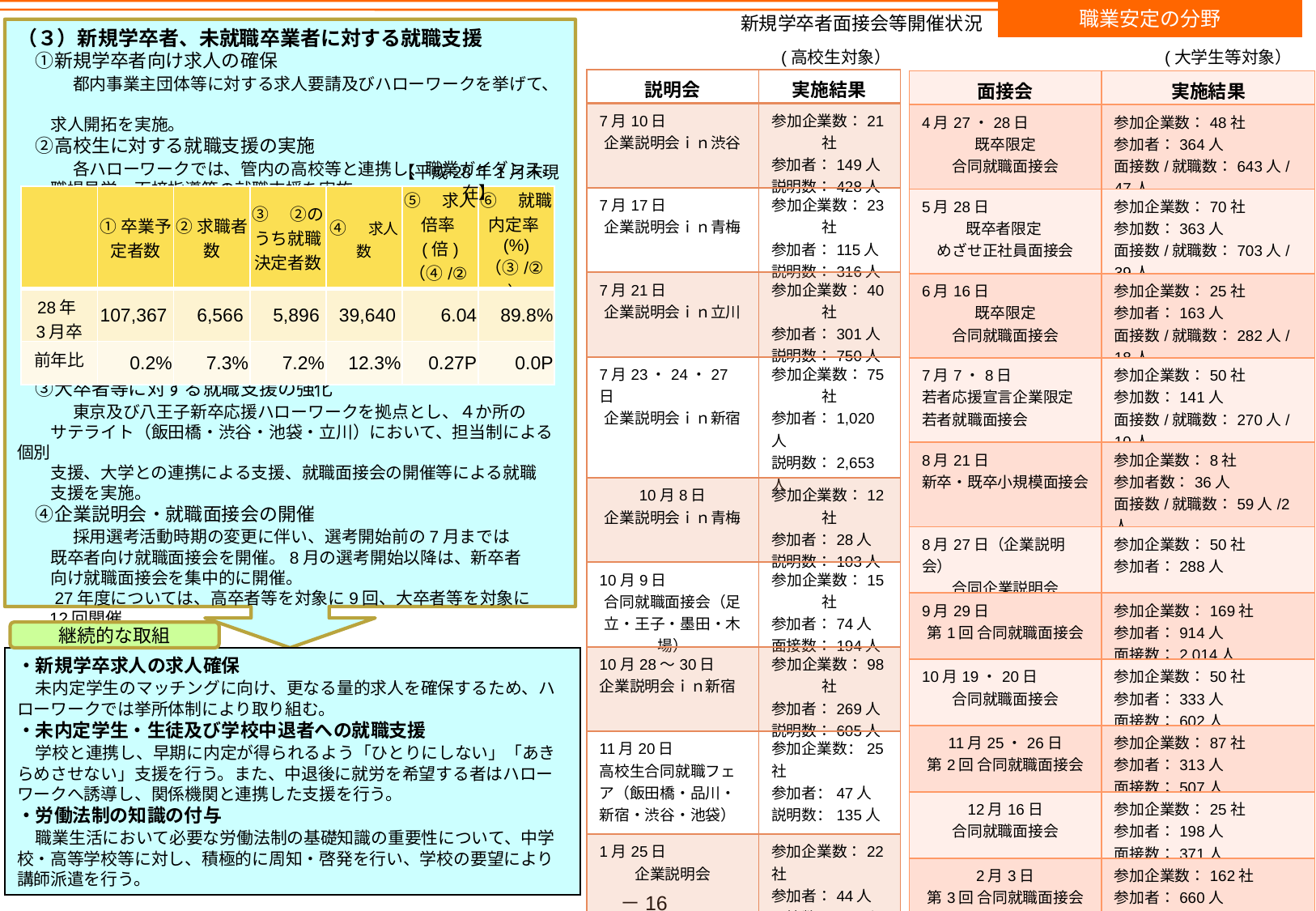

職業安定の分野

新規学卒者面接会等開催状況
（３）新規学卒者、未就職卒業者に対する就職支援
　①新規学卒者向け求人の確保
　　　都内事業主団体等に対する求人要請及びハローワークを挙げて、
　　求人開拓を実施。
　②高校生に対する就職支援の実施
　　　各ハローワークでは、管内の高校等と連携し、職業ガイダンス、
　　職場見学、面接指導等の就職支援を実施。

　③大卒者等に対する就職支援の強化
　　　東京及び八王子新卒応援ハローワークを拠点とし、４か所の
　　サテライト（飯田橋・渋谷・池袋・立川）において、担当制による個別
　　支援、大学との連携による支援、就職面接会の開催等による就職
　　支援を実施。
　④企業説明会・就職面接会の開催
　　　採用選考活動時期の変更に伴い、選考開始前の7月までは
　　既卒者向け就職面接会を開催。8月の選考開始以降は、新卒者
　　向け就職面接会を集中的に開催。
　　27年度については、高卒者等を対象に9回、大卒者等を対象に
   　12回開催。

(高校生対象）
(大学生等対象）
| 説明会 | 実施結果 |
| --- | --- |
| 7月10日 企業説明会ｉｎ渋谷 | 参加企業数：21社 参加者：149人 説明数：428人 |
| 7月17日 企業説明会ｉｎ青梅 | 参加企業数：23社 参加者：115人 説明数：316人 |
| 7月21日 企業説明会ｉｎ立川 | 参加企業数：40社 参加者：301人 説明数：750人 |
| 7月23・24・27日 企業説明会ｉｎ新宿 | 参加企業数：75社 参加者：1,020人 説明数：2,653人 |
| 10月8日 企業説明会ｉｎ青梅 | 参加企業数：12社 参加者：28人 説明数：103人 |
| 10月9日 合同就職面接会（足立・王子・墨田・木場） | 参加企業数：15社 参加者：74人 面接数：194人 |
| 10月28～30日 企業説明会ｉｎ新宿 | 参加企業数：98社 参加者：269人 説明数：605人 |
| 11月20日 高校生合同就職フェア（飯田橋・品川・新宿・渋谷・池袋） | 参加企業数：25社 参加者：47人 説明数：135人 |
| 1月25日 企業説明会 | 参加企業数：22社 参加者：44人 面接数：136人 |
| 面接会 | 実施結果 |
| --- | --- |
| 4月27・28日 既卒限定 合同就職面接会 | 参加企業数：48社 参加者：364人 面接数/就職数：643人/47人 |
| 5月28日 既卒者限定 めざせ正社員面接会 | 参加企業数：70社 参加数：363人 面接数/就職数：703人/39人 |
| 6月16日 既卒限定 合同就職面接会 | 参加企業数：25社 参加者：163人 面接数/就職数：282人/18人 |
| 7月7・8日 若者応援宣言企業限定 若者就職面接会 | 参加企業数：50社 参加数：141人 面接数/就職数：270人/10人 |
| 8月21日 新卒・既卒小規模面接会 | 参加企業数：8社 参加者数：36人 面接数/就職数：59人/2人 |
| 8月27日（企業説明会） 合同企業説明会 | 参加企業数：50社 参加者：288人 |
| 9月29日 第1回 合同就職面接会 | 参加企業数：169社 参加者：914人 面接数：2,014人 |
| 10月19・20日 合同就職面接会 | 参加企業数：50社 参加者：333人 面接数：602人 |
| 11月25・26日 第2回 合同就職面接会 | 参加企業数：87社 参加者：313人 面接数：507人 |
| 12月16日 合同就職面接会 | 参加企業数：25社 参加者：198人 面接数：371人 |
| 2月3日 第3回 合同就職面接会 | 参加企業数：162社 参加者：660人 面接数：1,404人 |
| 2月24・25日 まだ間に合う４月入社！　　面接会 | 参加企業数：197社 参加者：1,088人 面接数：1,872人 |
【平成28年1月末現在】
|  | ①卒業予定者数 | ②求職者数 | ③　②のうち就職 決定者数 | ④　求人数 | ⑤　求人倍率(倍) （④/②） | ⑥　就職内定率(%) （③/②） |
| --- | --- | --- | --- | --- | --- | --- |
| 28年3月卒 | 107,367 | 6,566 | 5,896 | 39,640 | 6.04 | 89.8% |
| 前年比 | 0.2% | 7.3% | 7.2% | 12.3% | 0.27P | 0.0P |
継続的な取組
・新規学卒求人の求人確保
　未内定学生のマッチングに向け、更なる量的求人を確保するため、ハローワークでは挙所体制により取り組む。
・未内定学生・生徒及び学校中退者への就職支援
　学校と連携し、早期に内定が得られるよう「ひとりにしない」「あきらめさせない」支援を行う。また、中退後に就労を希望する者はハローワークへ誘導し、関係機関と連携した支援を行う。
・労働法制の知識の付与
　職業生活において必要な労働法制の基礎知識の重要性について、中学校・高等学校等に対し、積極的に周知・啓発を行い、学校の要望により講師派遣を行う。
－16－